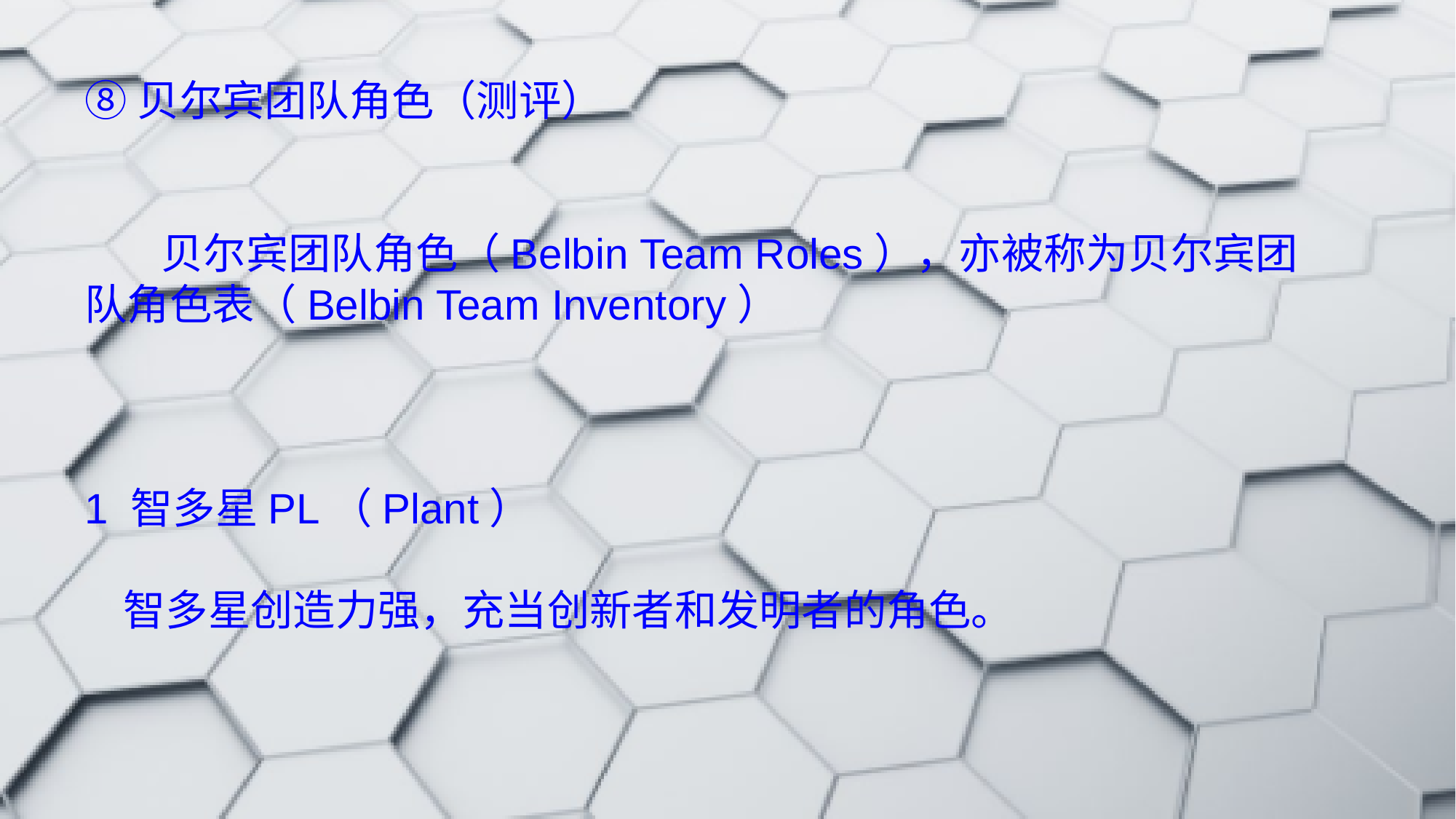

⑧贝尔宾团队角色（测评）

       贝尔宾团队角色（Belbin Team Roles），亦被称为贝尔宾团队角色表（Belbin Team Inventory）

1 智多星PL（Plant）

   智多星创造力强，充当创新者和发明者的角色。